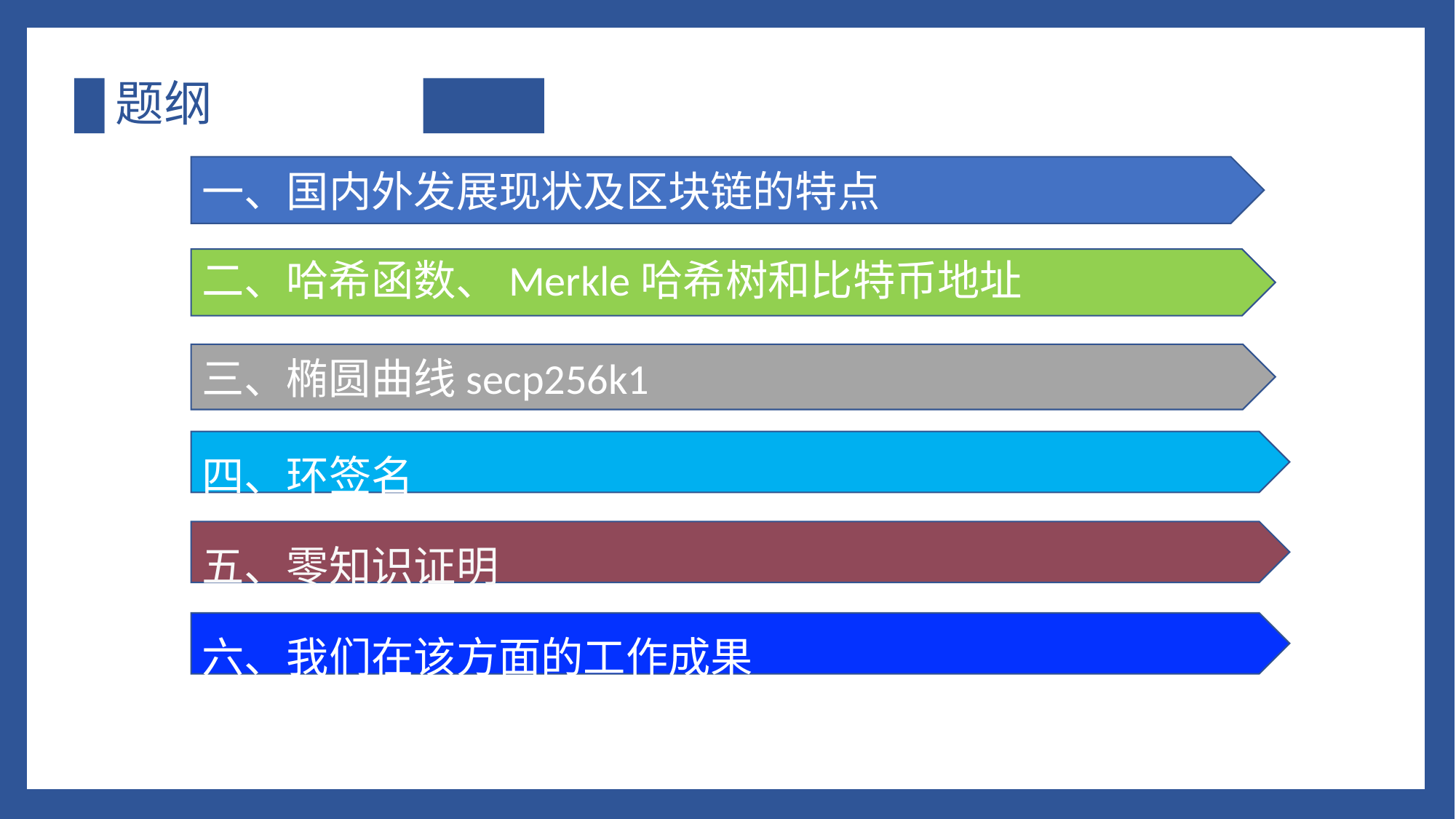

# 题纲
一、国内外发展现状及区块链的特点
二、哈希函数、Merkle哈希树和比特币地址
三、椭圆曲线secp256k1
四、环签名
五、零知识证明
六、我们在该方面的工作成果